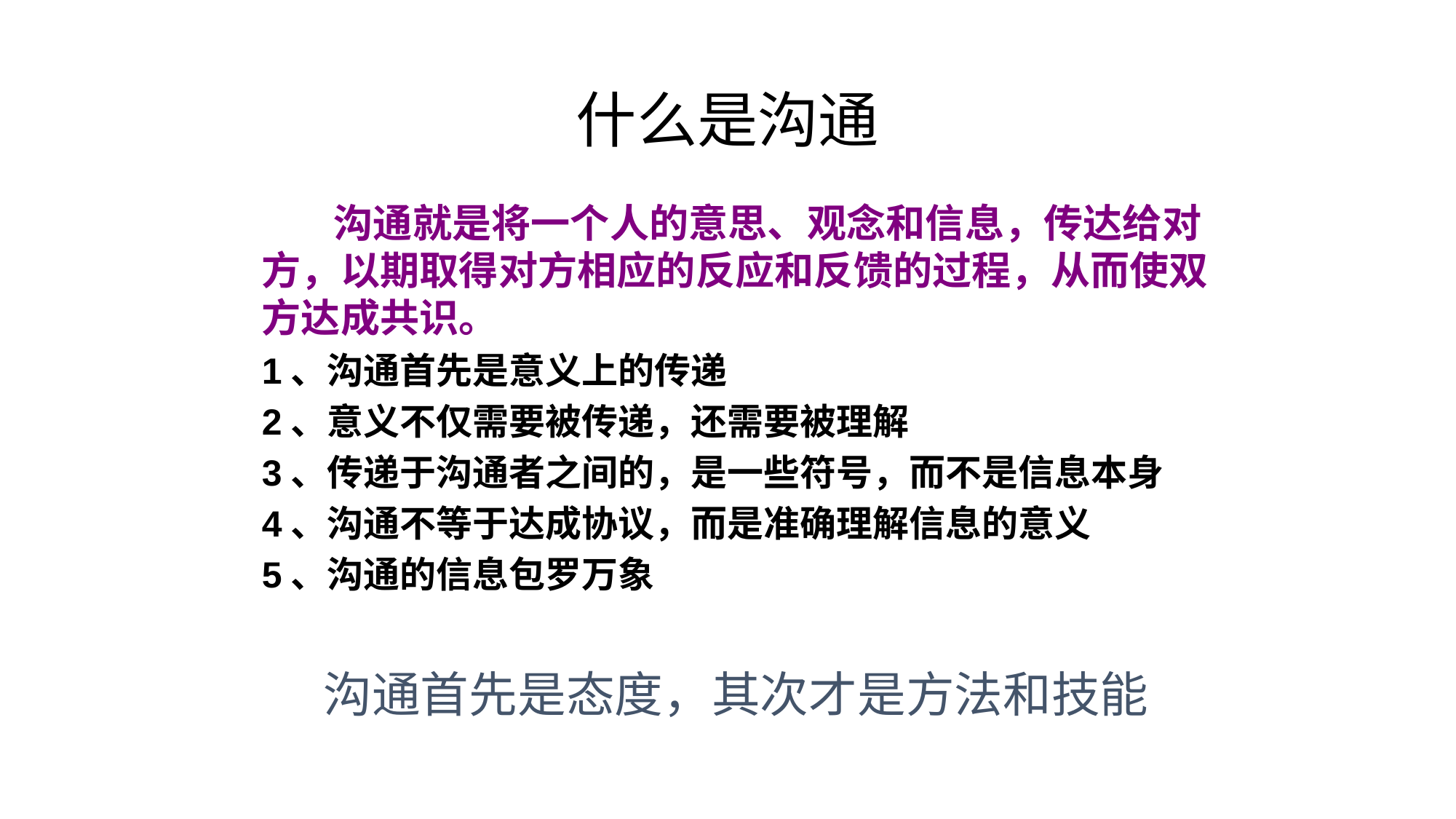

# 什么是沟通
       沟通就是将一个人的意思、观念和信息，传达给对方，以期取得对方相应的反应和反馈的过程，从而使双方达成共识。
1、沟通首先是意义上的传递
2、意义不仅需要被传递，还需要被理解
3、传递于沟通者之间的，是一些符号，而不是信息本身
4、沟通不等于达成协议，而是准确理解信息的意义
5、沟通的信息包罗万象
沟通首先是态度，其次才是方法和技能